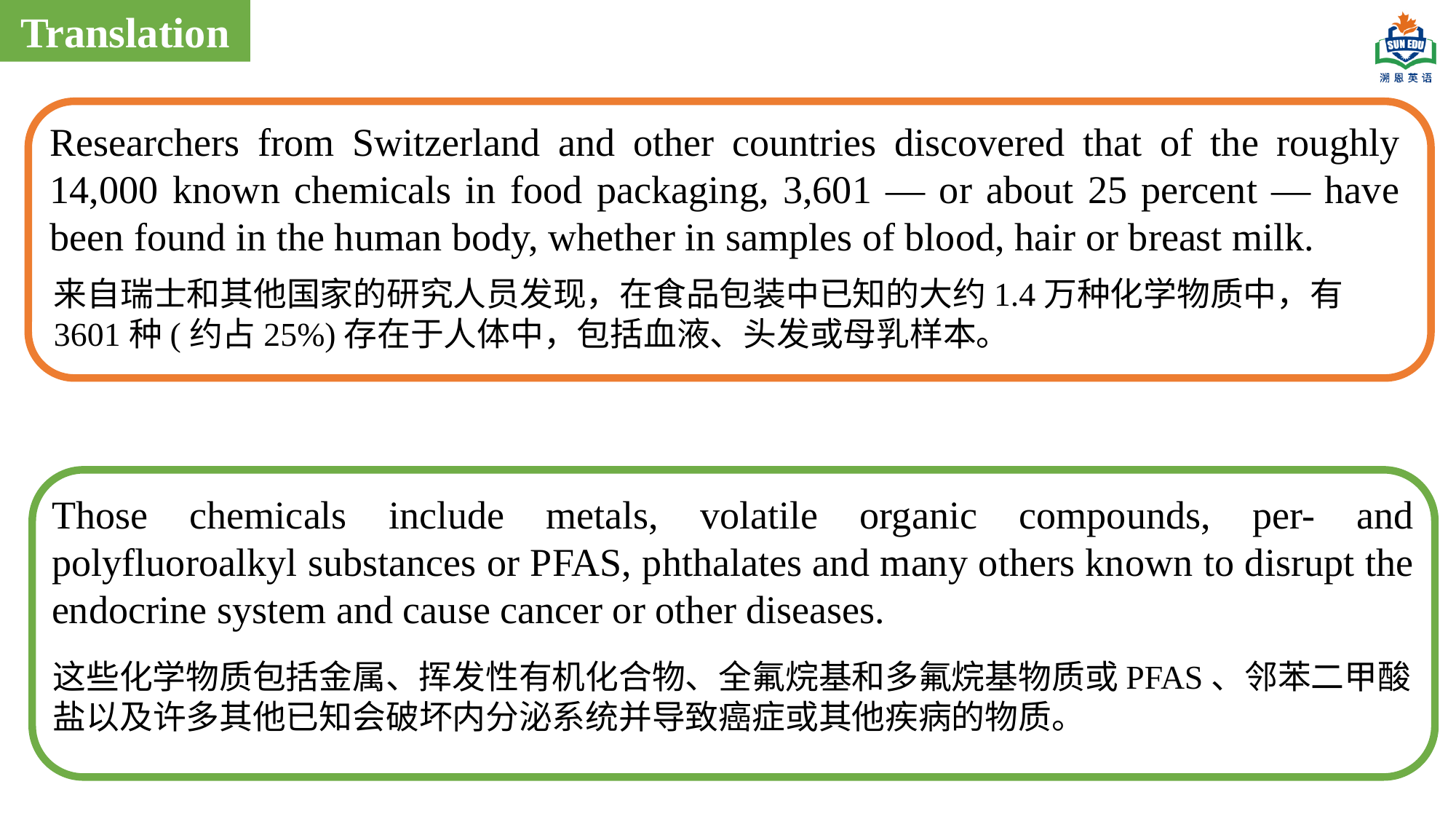

Translation

Researchers from Switzerland and other countries discovered that of the roughly 14,000 known chemicals in food packaging, 3,601 — or about 25 percent — have been found in the human body, whether in samples of blood, hair or breast milk.
来自瑞士和其他国家的研究人员发现，在食品包装中已知的大约1.4万种化学物质中，有3601种(约占25%)存在于人体中，包括血液、头发或母乳样本。

Those chemicals include metals, volatile organic compounds, per- and polyfluoroalkyl substances or PFAS, phthalates and many others known to disrupt the endocrine system and cause cancer or other diseases.
这些化学物质包括金属、挥发性有机化合物、全氟烷基和多氟烷基物质或PFAS、邻苯二甲酸盐以及许多其他已知会破坏内分泌系统并导致癌症或其他疾病的物质。